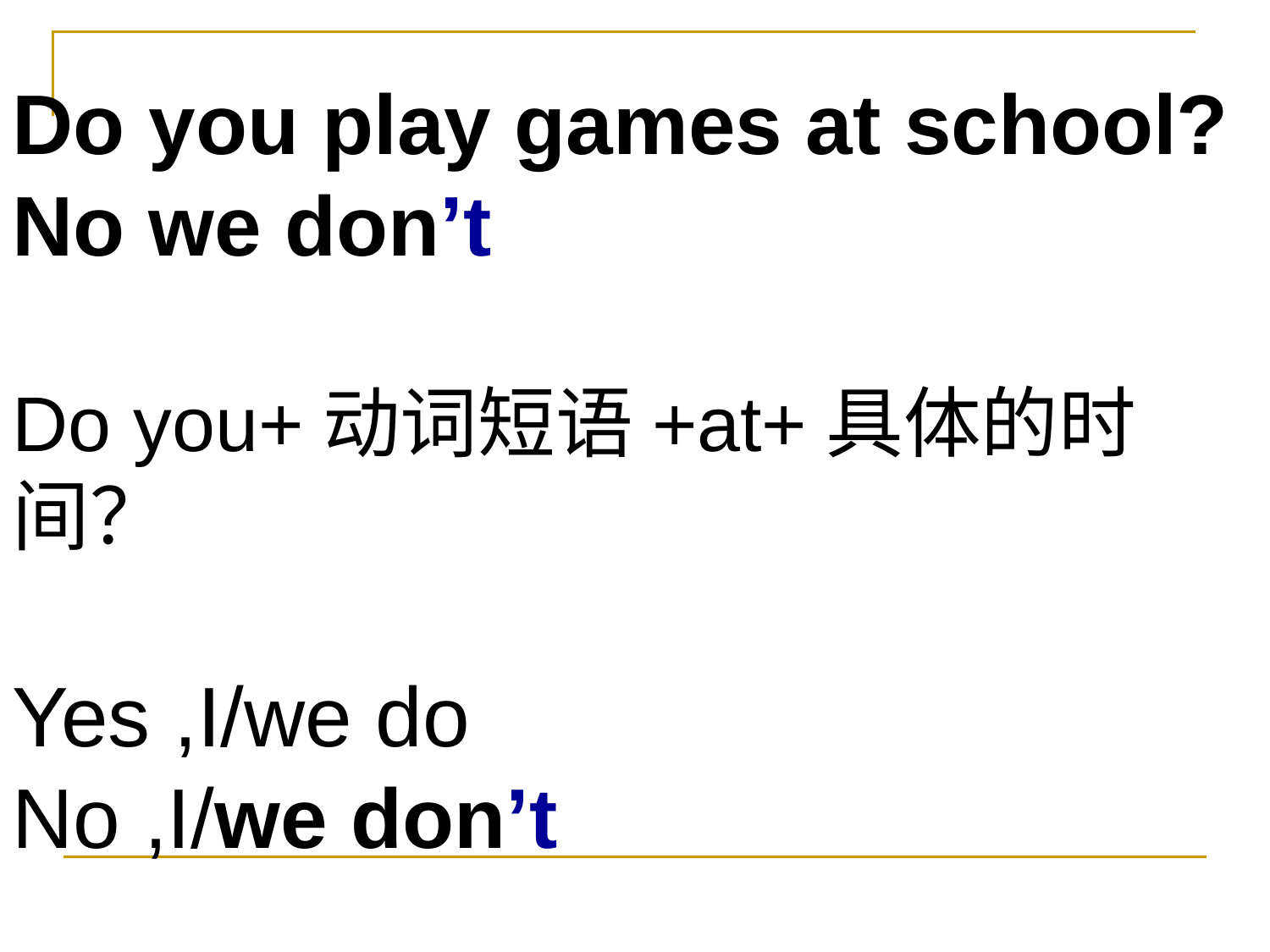

Do you play games at school?
No we don’t

Do you+动词短语+at+具体的时间？

Yes ,I/we do
No ,I/we don’t